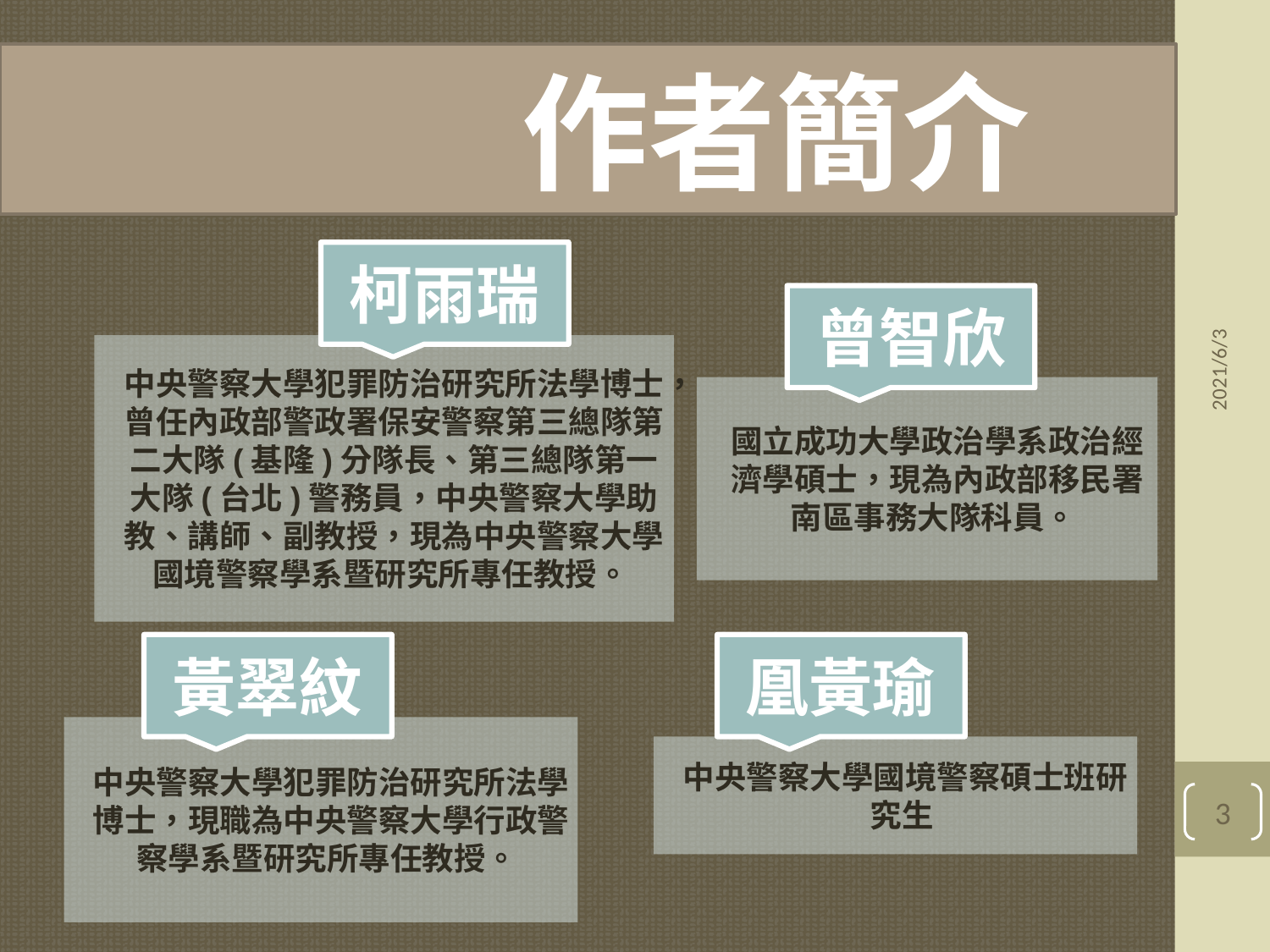

作者簡介
2021/6/3
柯雨瑞
曾智欣
中央警察大學犯罪防治研究所法學博士，曾任內政部警政署保安警察第三總隊第二大隊(基隆)分隊長、第三總隊第一大隊(台北)警務員，中央警察大學助教、講師、副教授，現為中央警察大學國境警察學系暨研究所專任教授。
國立成功大學政治學系政治經濟學碩士，現為內政部移民署南區事務大隊科員。

黃翠紋
凰黃瑜
中央警察大學犯罪防治研究所法學博士，現職為中央警察大學行政警察學系暨研究所專任教授。
中央警察大學國境警察碩士班研究生
3